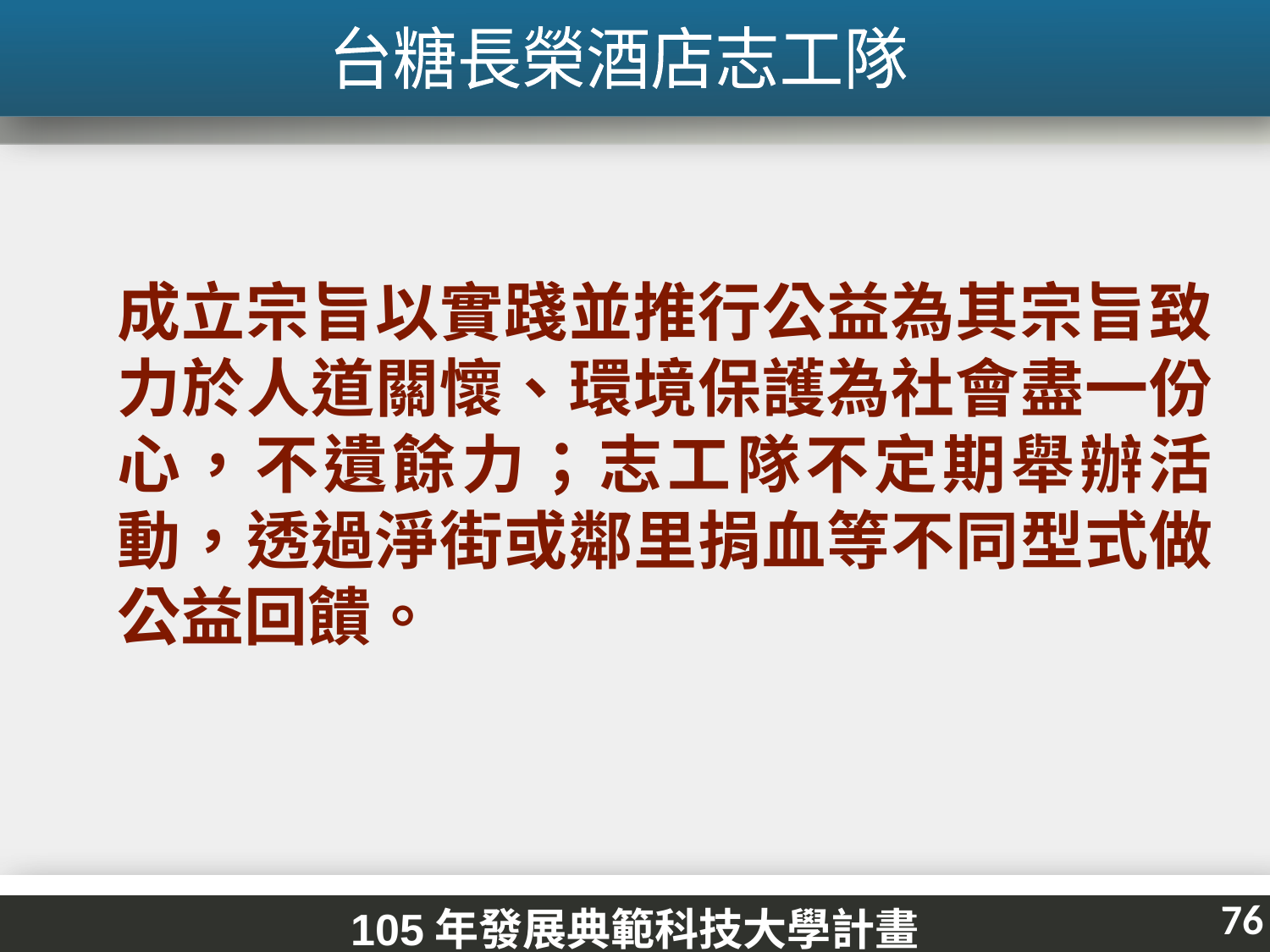

台糖長榮酒店志工隊
成立宗旨以實踐並推行公益為其宗旨致力於人道關懷、環境保護為社會盡一份心，不遺餘力；志工隊不定期舉辦活動，透過淨街或鄰里捐血等不同型式做公益回饋。